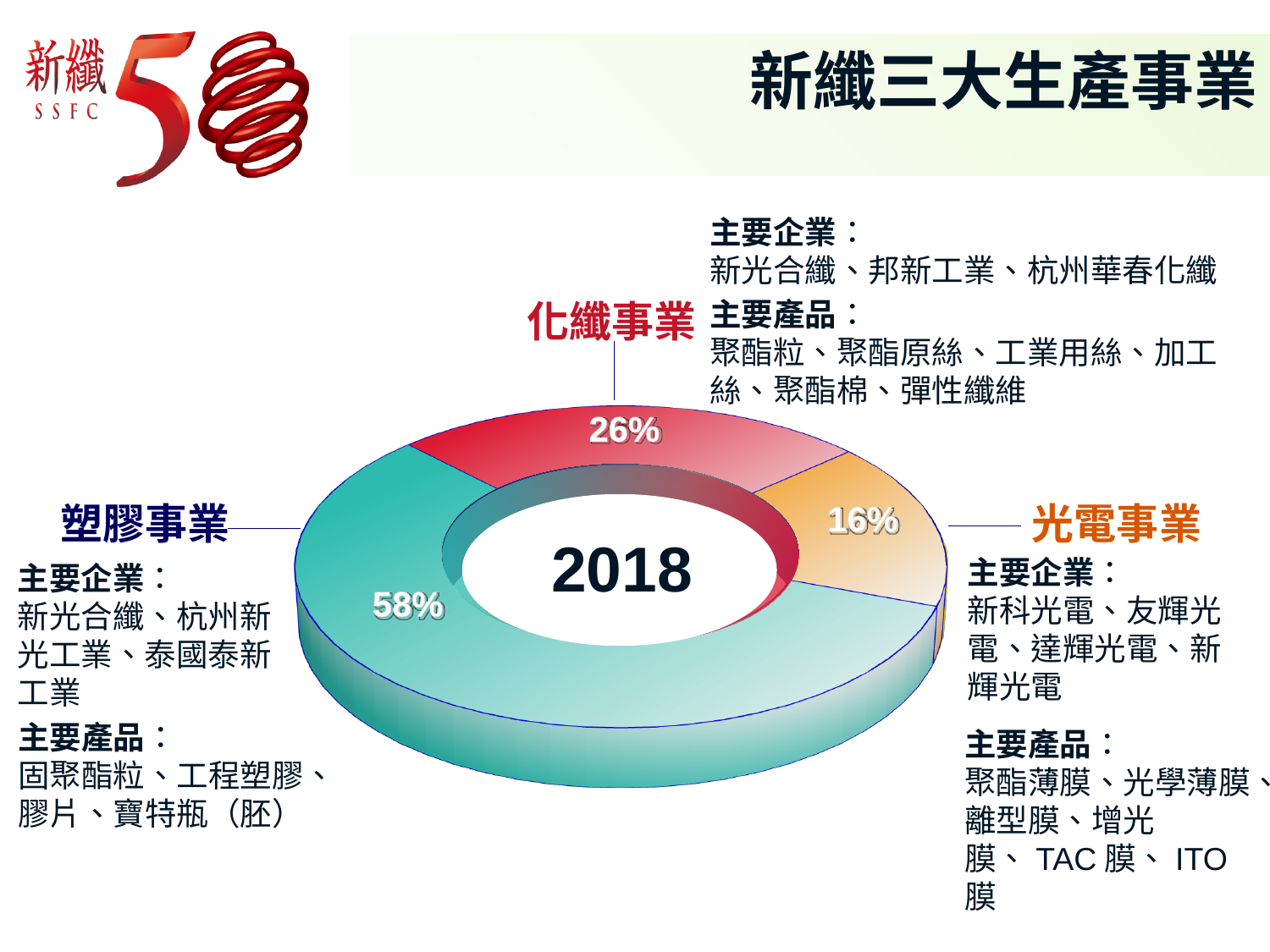

# 新纖三大生產事業

主要企業：
新光合纖、邦新工業、杭州華春化纖
化纖事業
主要產品：
聚酯粒、聚酯原絲、工業用絲、加工絲、聚酯棉、彈性纖維

[unsupported chart]

[unsupported chart]

26%
16%
塑膠事業
光電事業
2018
主要企業：
新科光電、友輝光電、達輝光電、新輝光電
主要企業：
新光合纖、杭州新光工業、泰國泰新工業
58%
主要產品：
固聚酯粒、工程塑膠、膠片、寶特瓶（胚）
主要產品：
聚酯薄膜、光學薄膜、離型膜、增光膜、TAC膜、ITO膜